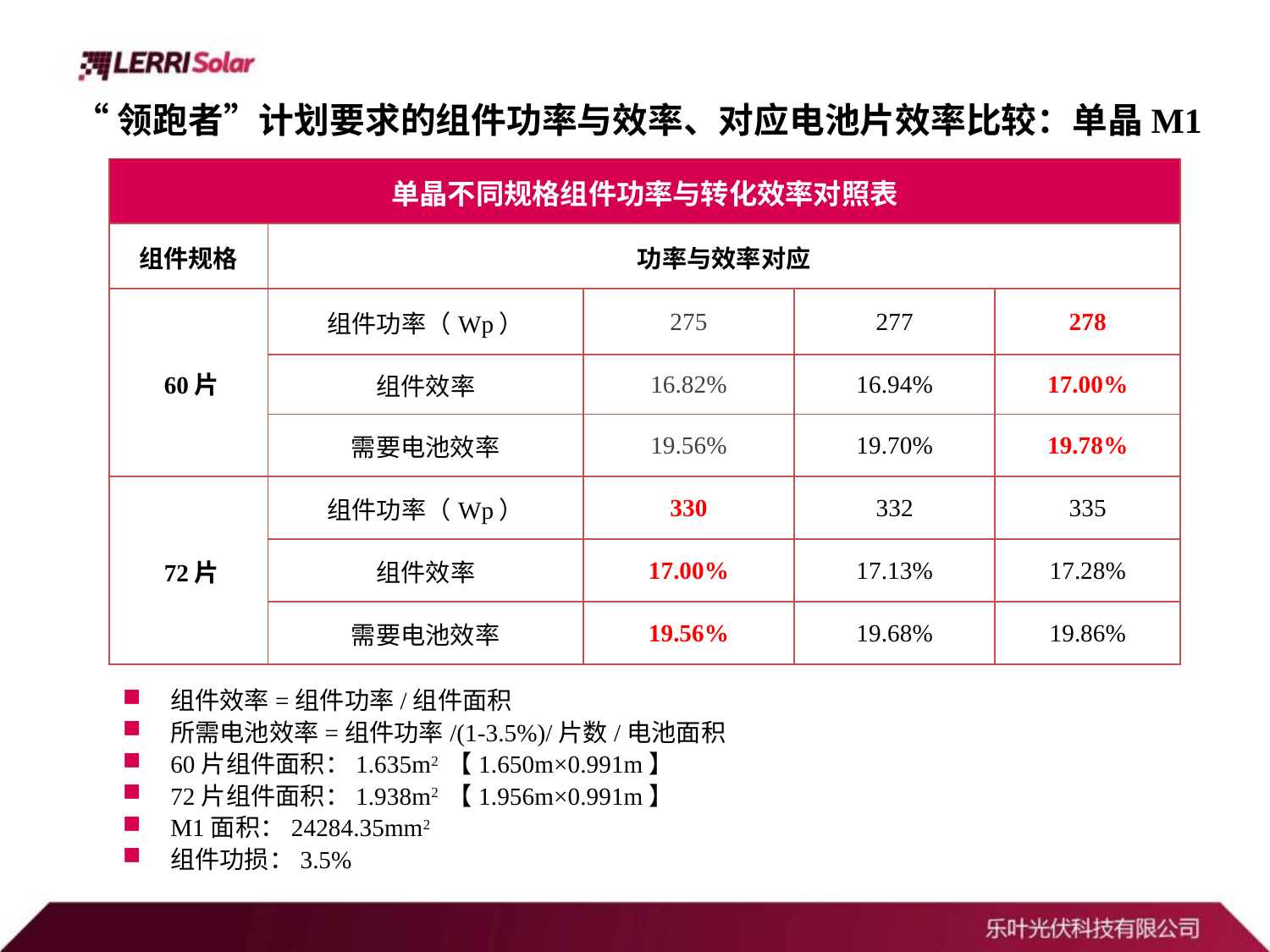

“领跑者”计划要求的组件功率与效率、对应电池片效率比较：单晶M1
| 单晶不同规格组件功率与转化效率对照表 |  |  |  |  |
| --- | --- | --- | --- | --- |
| 组件规格 | 功率与效率对应 |  |  |  |
| 60片 | 组件功率（Wp） | 275 | 277 | 278 |
|  | 组件效率 | 16.82% | 16.94% | 17.00% |
|  | 需要电池效率 | 19.56% | 19.70% | 19.78% |
| 72片 | 组件功率（Wp） | 330 | 332 | 335 |
|  | 组件效率 | 17.00% | 17.13% | 17.28% |
|  | 需要电池效率 | 19.56% | 19.68% | 19.86% |
组件效率=组件功率/组件面积
所需电池效率=组件功率/(1-3.5%)/片数/电池面积
60片组件面积：1.635m2 【1.650m×0.991m】
72片组件面积：1.938m2 【1.956m×0.991m】
M1面积：24284.35mm2
组件功损：3.5%